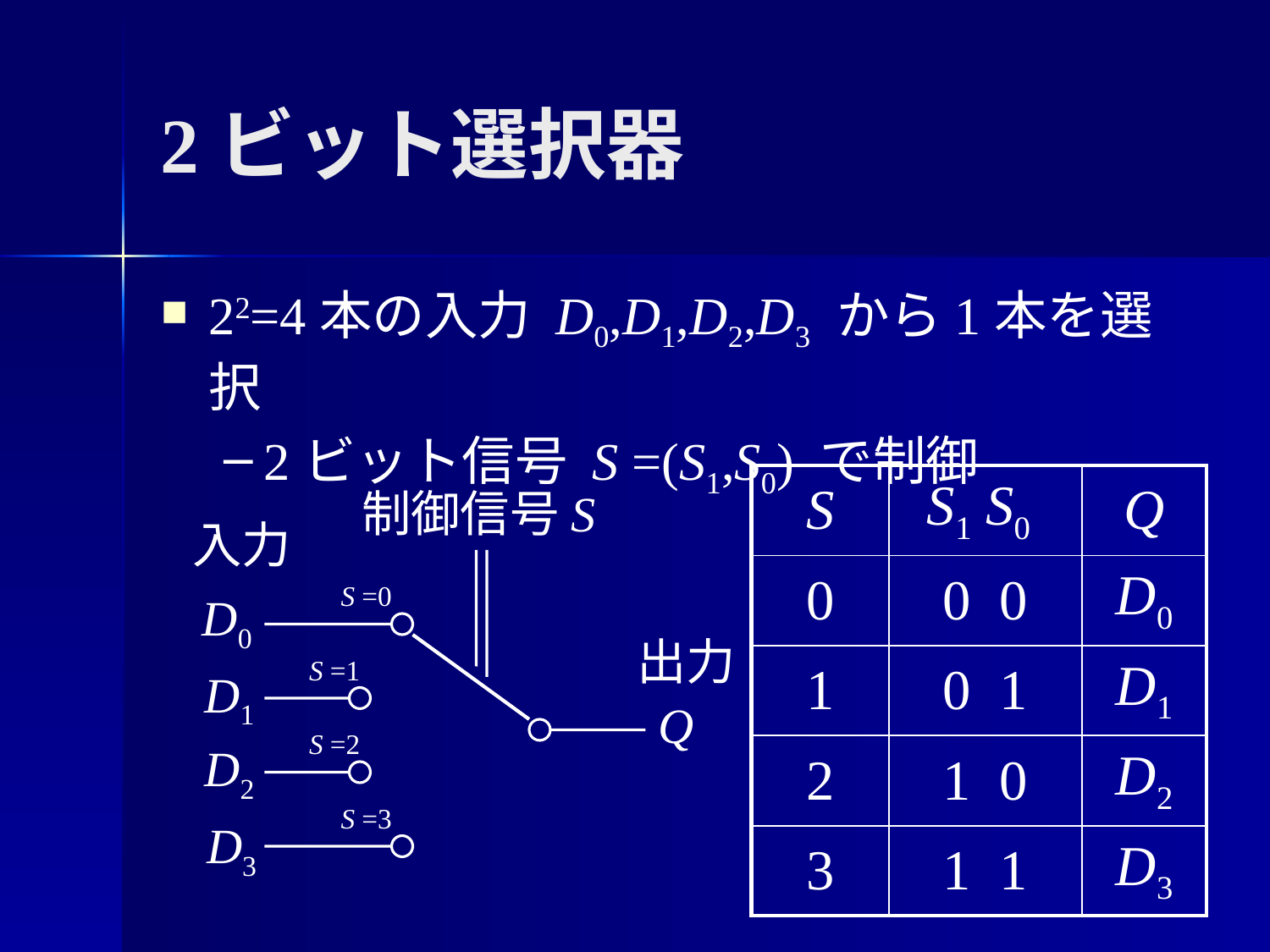

# 2ビット選択器
22=4本の入力 D0,D1,D2,D3 から1本を選択
2ビット信号 S =(S1,S0) で制御
| S | S1 S0 | Q |
| --- | --- | --- |
| 0 | 0 0 | D0 |
| 1 | 0 1 | D1 |
| 2 | 1 0 | D2 |
| 3 | 1 1 | D3 |
制御信号S
入力

S =0
D0

出力

S =1
D1

Q

S =2

D2

S =3
D3